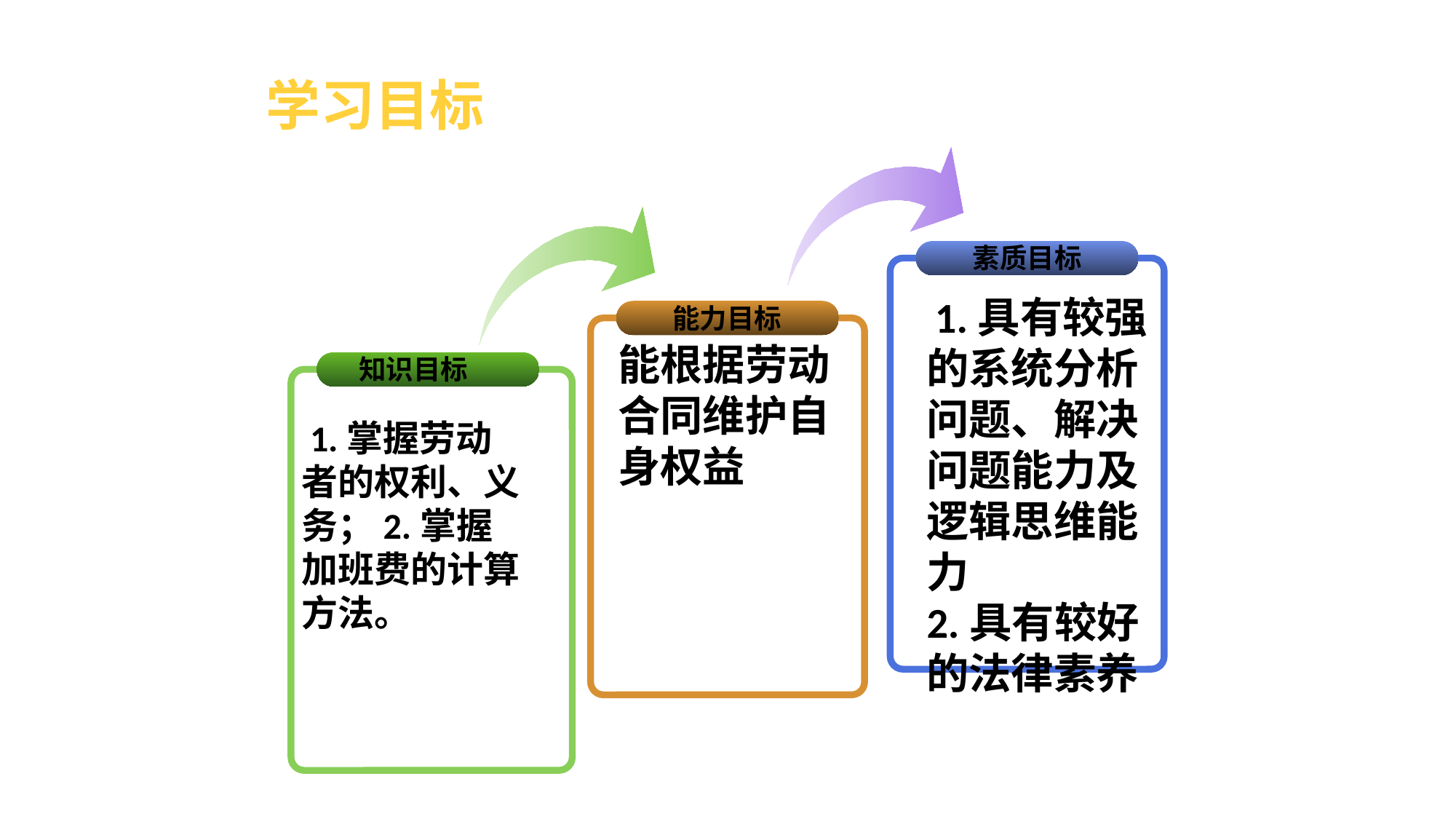

# 学习目标

素质目标

 1.具有较强的系统分析问题、解决问题能力及逻辑思维能力
2.具有较好的法律素养
能力目标

能根据劳动合同维护自身权益
知识目标

 1.掌握劳动者的权利、义务；2.掌握加班费的计算方法。